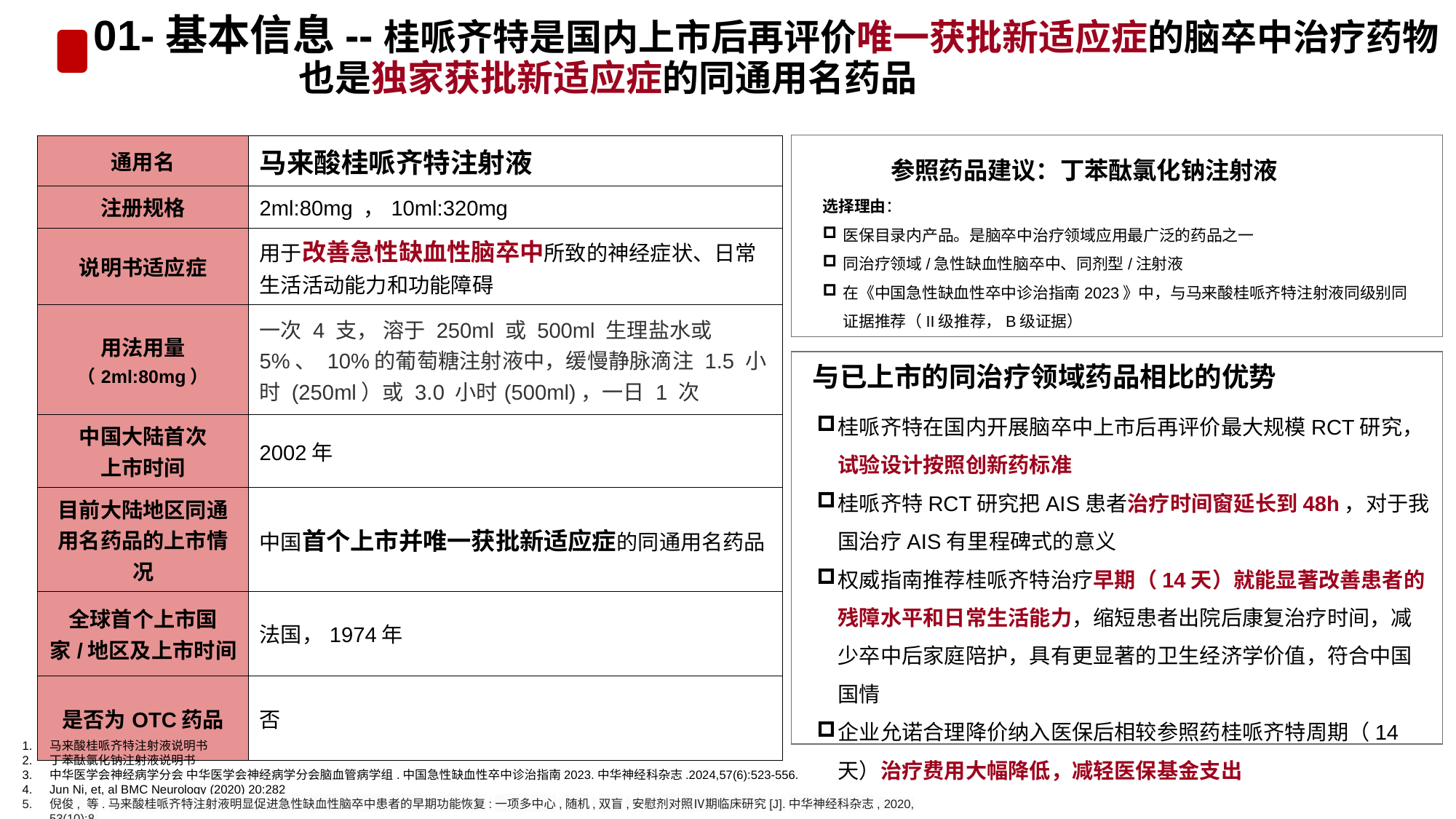

# 01-基本信息--桂哌齐特是国内上市后再评价唯一获批新适应症的脑卒中治疗药物 也是独家获批新适应症的同通用名药品
| 通用名 | 马来酸桂哌齐特注射液 |
| --- | --- |
| 注册规格 | 2ml:80mg ，10ml:320mg |
| 说明书适应症 | 用于改善急性缺血性脑卒中所致的神经症状、日常生活活动能力和功能障碍 |
| 用法用量（2ml:80mg） | 一次 4 支， 溶于 250ml 或 500ml 生理盐水或 5%、 10%的葡萄糖注射液中，缓慢静脉滴注 1.5 小时 (250ml）或 3.0 小时(500ml)，一日 1 次 |
| 中国大陆首次 上市时间 | 2002年 |
| 目前大陆地区同通用名药品的上市情况 | 中国首个上市并唯一获批新适应症的同通用名药品 |
| 全球首个上市国家/地区及上市时间 | 法国，1974年 |
| 是否为OTC药品 | 否 |

参照药品建议：丁苯酞氯化钠注射液
选择理由：
医保目录内产品。是脑卒中治疗领域应用最广泛的药品之一
同治疗领域/急性缺血性脑卒中、同剂型/注射液
在《中国急性缺血性卒中诊治指南2023》中，与马来酸桂哌齐特注射液同级别同证据推荐（II级推荐，B级证据）

与已上市的同治疗领域药品相比的优势
桂哌齐特在国内开展脑卒中上市后再评价最大规模RCT研究，试验设计按照创新药标准
桂哌齐特RCT研究把AIS患者治疗时间窗延长到48h，对于我国治疗AIS有里程碑式的意义
权威指南推荐桂哌齐特治疗早期（14天）就能显著改善患者的残障水平和日常生活能力，缩短患者出院后康复治疗时间，减少卒中后家庭陪护，具有更显著的卫生经济学价值，符合中国国情
企业允诺合理降价纳入医保后相较参照药桂哌齐特周期（14天）治疗费用大幅降低，减轻医保基金支出
马来酸桂哌齐特注射液说明书
丁苯酞氯化钠注射液说明书
中华医学会神经病学分会 中华医学会神经病学分会脑血管病学组.中国急性缺血性卒中诊治指南2023.中华神经科杂志.2024,57(6):523-556.
Jun Ni, et, al BMC Neurology (2020) 20:282
倪俊, 等.马来酸桂哌齐特注射液明显促进急性缺血性脑卒中患者的早期功能恢复:一项多中心,随机,双盲,安慰剂对照Ⅳ期临床研究[J].中华神经科杂志, 2020, 53(10):8.